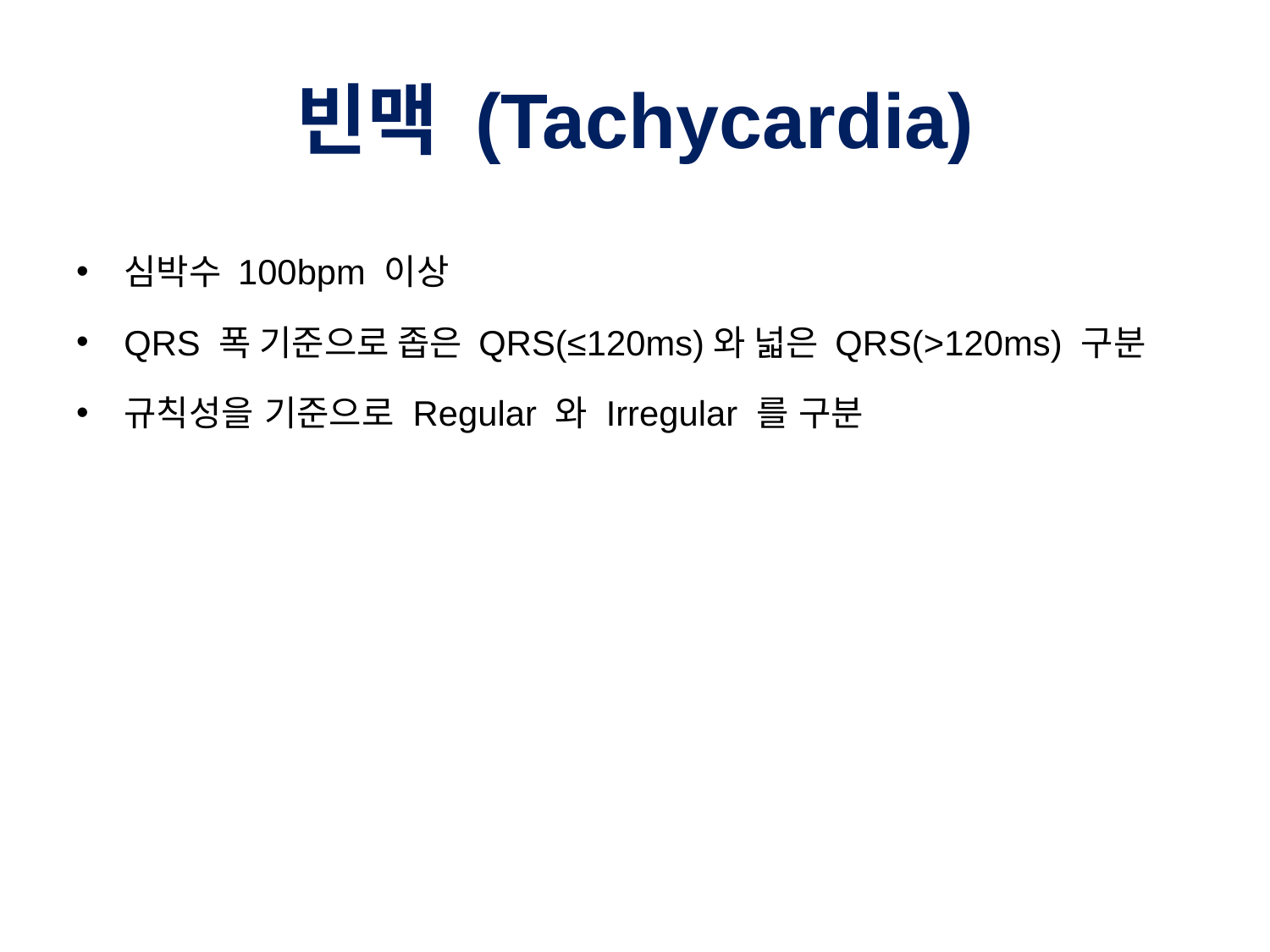

# 빈맥 (Tachycardia)
심박수 100bpm 이상
QRS 폭 기준으로 좁은 QRS(≤120ms)와 넓은 QRS(>120ms) 구분
규칙성을 기준으로 Regular 와 Irregular 를 구분